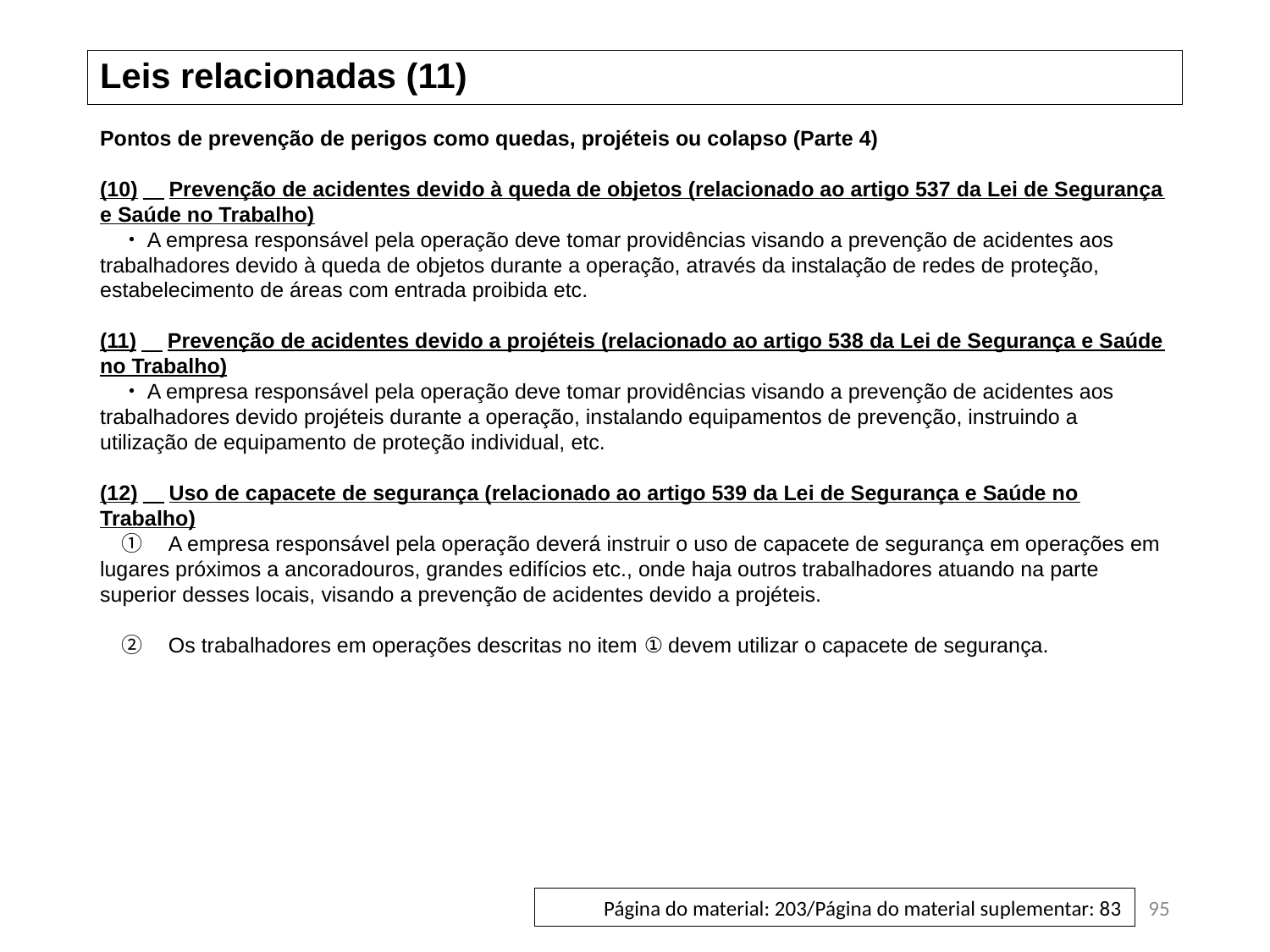

# Leis relacionadas (11)
Pontos de prevenção de perigos como quedas, projéteis ou colapso (Parte 4)

(10)　Prevenção de acidentes devido à queda de objetos (relacionado ao artigo 537 da Lei de Segurança e Saúde no Trabalho)
　・A empresa responsável pela operação deve tomar providências visando a prevenção de acidentes aos trabalhadores devido à queda de objetos durante a operação, através da instalação de redes de proteção, estabelecimento de áreas com entrada proibida etc.

(11)　Prevenção de acidentes devido a projéteis (relacionado ao artigo 538 da Lei de Segurança e Saúde no Trabalho)
　・A empresa responsável pela operação deve tomar providências visando a prevenção de acidentes aos trabalhadores devido projéteis durante a operação, instalando equipamentos de prevenção, instruindo a utilização de equipamento de proteção individual, etc.

(12)　Uso de capacete de segurança (relacionado ao artigo 539 da Lei de Segurança e Saúde no Trabalho)
　①　A empresa responsável pela operação deverá instruir o uso de capacete de segurança em operações em lugares próximos a ancoradouros, grandes edifícios etc., onde haja outros trabalhadores atuando na parte superior desses locais, visando a prevenção de acidentes devido a projéteis.

　②　Os trabalhadores em operações descritas no item ① devem utilizar o capacete de segurança.

95
Página do material: 203/Página do material suplementar: 83